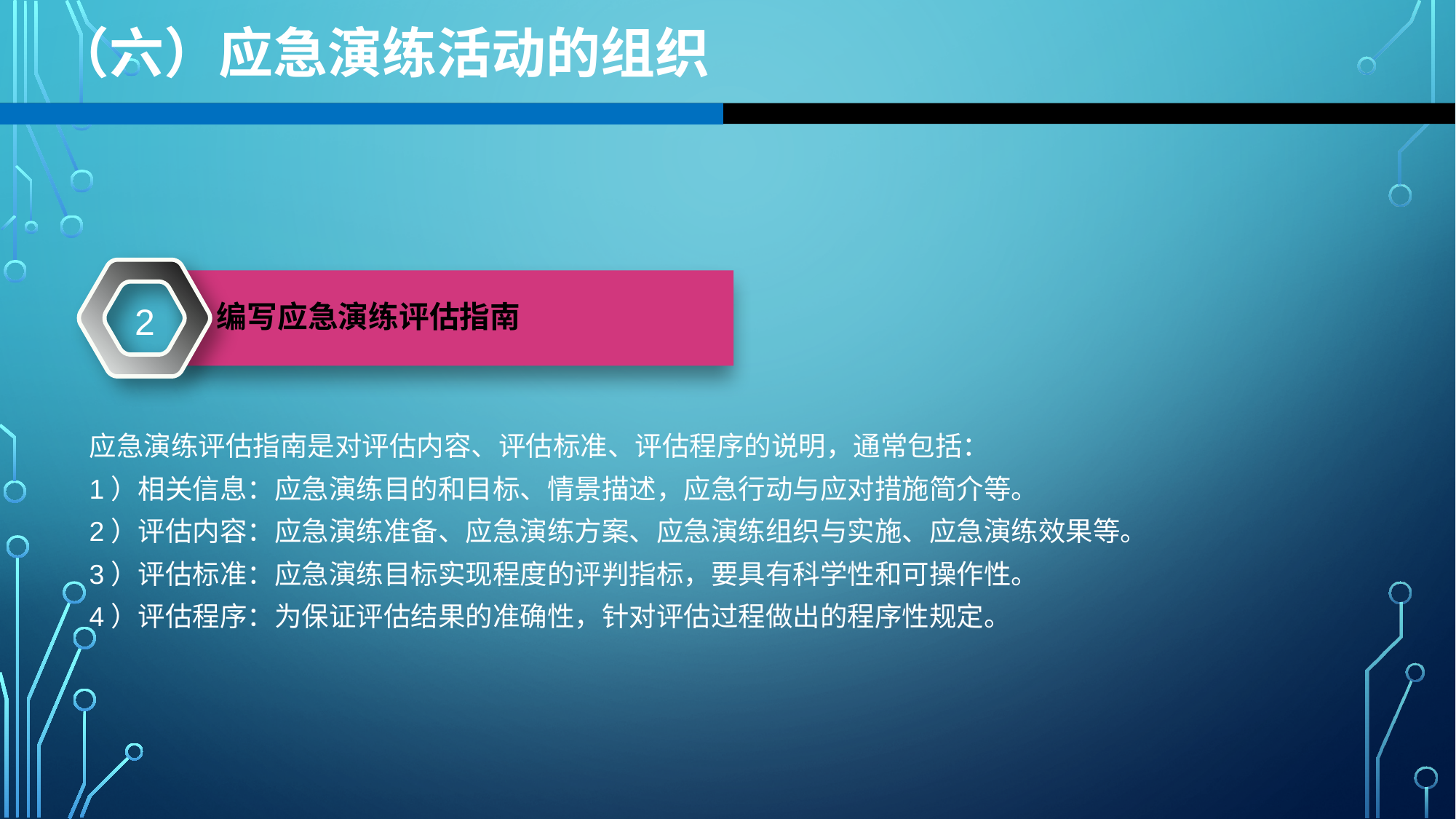

（六）应急演练活动的组织

2
编写应急演练评估指南
应急演练评估指南是对评估内容、评估标准、评估程序的说明，通常包括：
1）相关信息：应急演练目的和目标、情景描述，应急行动与应对措施简介等。
2）评估内容：应急演练准备、应急演练方案、应急演练组织与实施、应急演练效果等。
3）评估标准：应急演练目标实现程度的评判指标，要具有科学性和可操作性。
4）评估程序：为保证评估结果的准确性，针对评估过程做出的程序性规定。